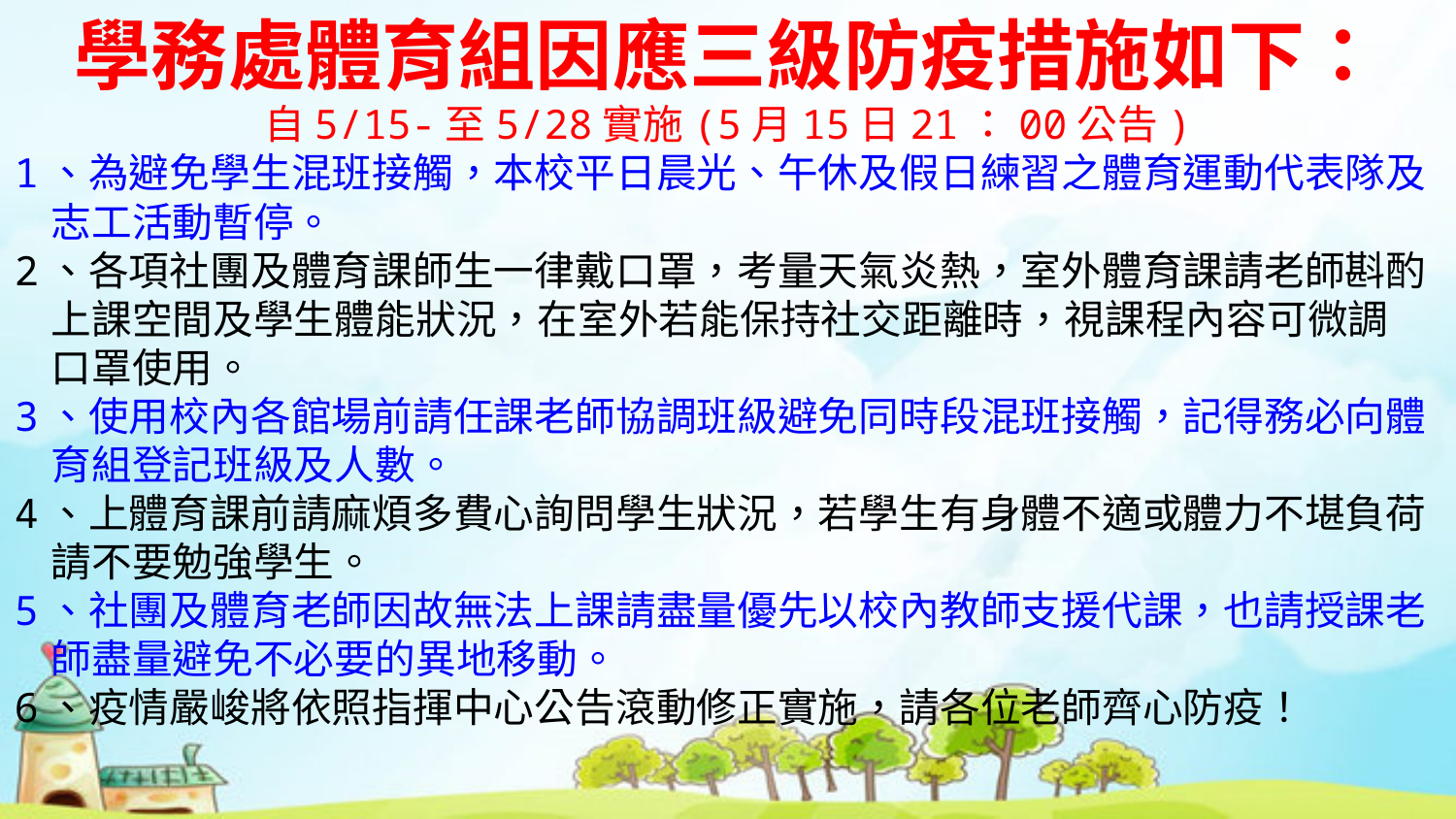

學務處體育組因應三級防疫措施如下：
自5/15-至5/28實施(5月15日21：00公告)
1、為避免學生混班接觸，本校平日晨光、午休及假日練習之體育運動代表隊及
   志工活動暫停。
2、各項社團及體育課師生一律戴口罩，考量天氣炎熱，室外體育課請老師斟酌
   上課空間及學生體能狀況，在室外若能保持社交距離時，視課程內容可微調
   口罩使用。
3、使用校內各館場前請任課老師協調班級避免同時段混班接觸，記得務必向體
   育組登記班級及人數。
4、上體育課前請麻煩多費心詢問學生狀況，若學生有身體不適或體力不堪負荷
   請不要勉強學生。
5、社團及體育老師因故無法上課請盡量優先以校內教師支援代課，也請授課老
   師盡量避免不必要的異地移動。
6、疫情嚴峻將依照指揮中心公告滾動修正實施，請各位老師齊心防疫！